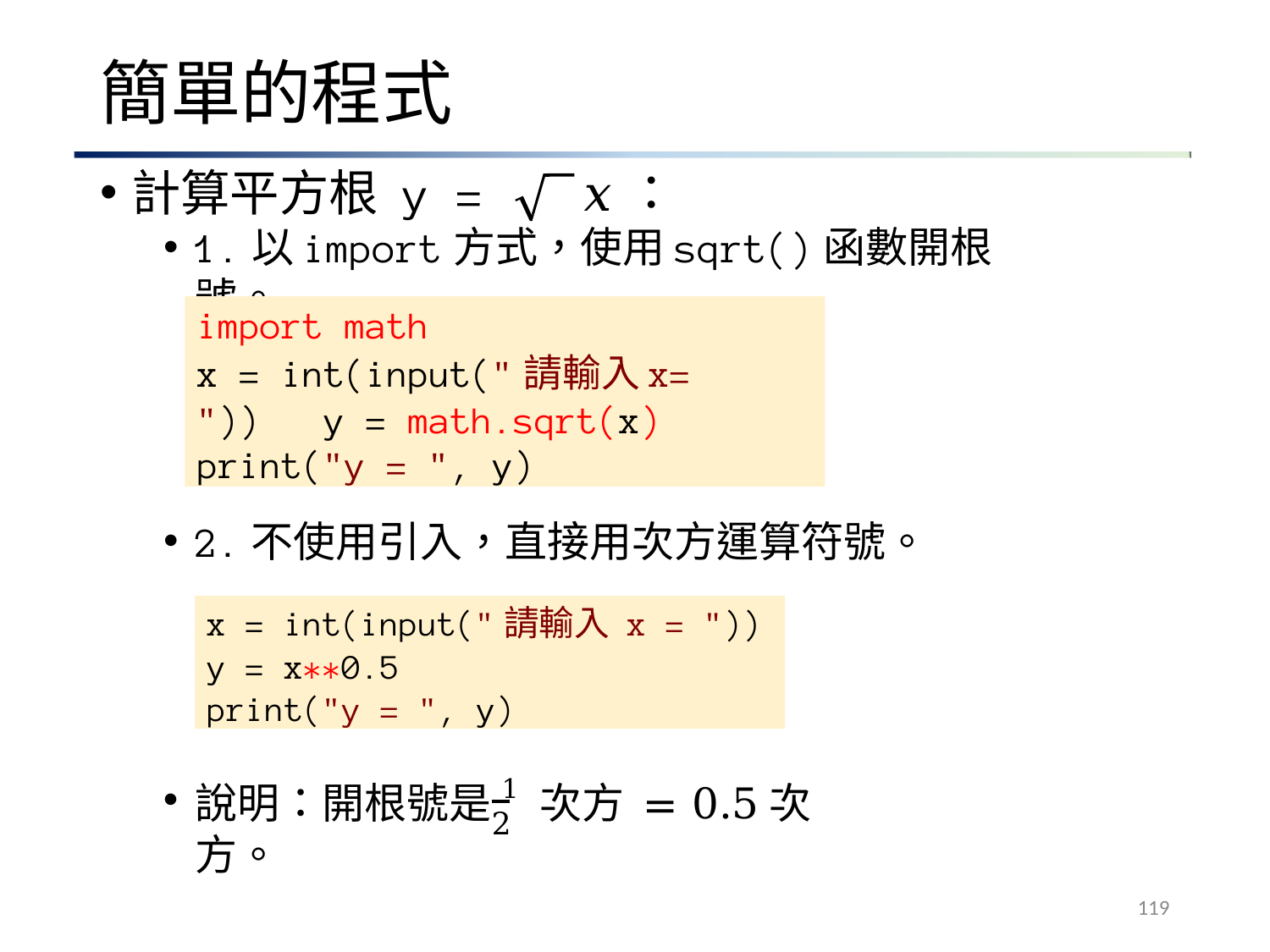

# 簡單的程式
計算平方根 y =	𝑥：
1.以import方式，使用sqrt()函數開根號。

import math
x = int(input("請輸入x= "))   y = math.sqrt(x)
print("y = ", y)
2.不使用引入，直接用次方運算符號。
x = int(input("請輸入 x = "))
y = x**0.5  print("y = ", y)
說明：開根號是1 次方 = 0.5次方。

2
119